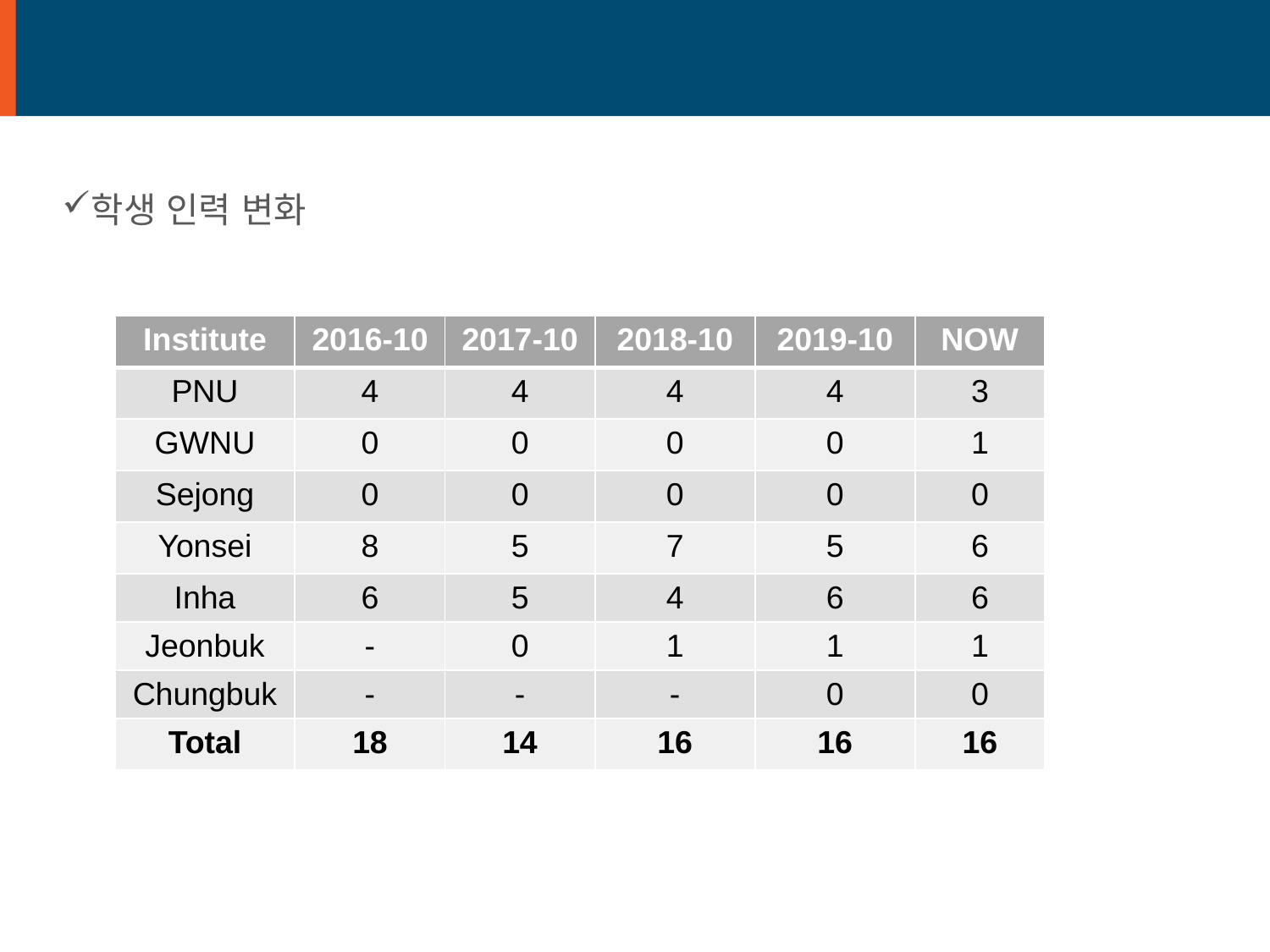

# Members
학생 인력 변화

| Institute | 2016-10 | 2017-10 | 2018-10 | 2019-10 | NOW |
| --- | --- | --- | --- | --- | --- |
| PNU | 4 | 4 | 4 | 4 | 3 |
| GWNU | 0 | 0 | 0 | 0 | 1 |
| Sejong | 0 | 0 | 0 | 0 | 0 |
| Yonsei | 8 | 5 | 7 | 5 | 6 |
| Inha | 6 | 5 | 4 | 6 | 6 |
| Jeonbuk | - | 0 | 1 | 1 | 1 |
| Chungbuk | - | - | - | 0 | 0 |
| Total | 18 | 14 | 16 | 16 | 16 |